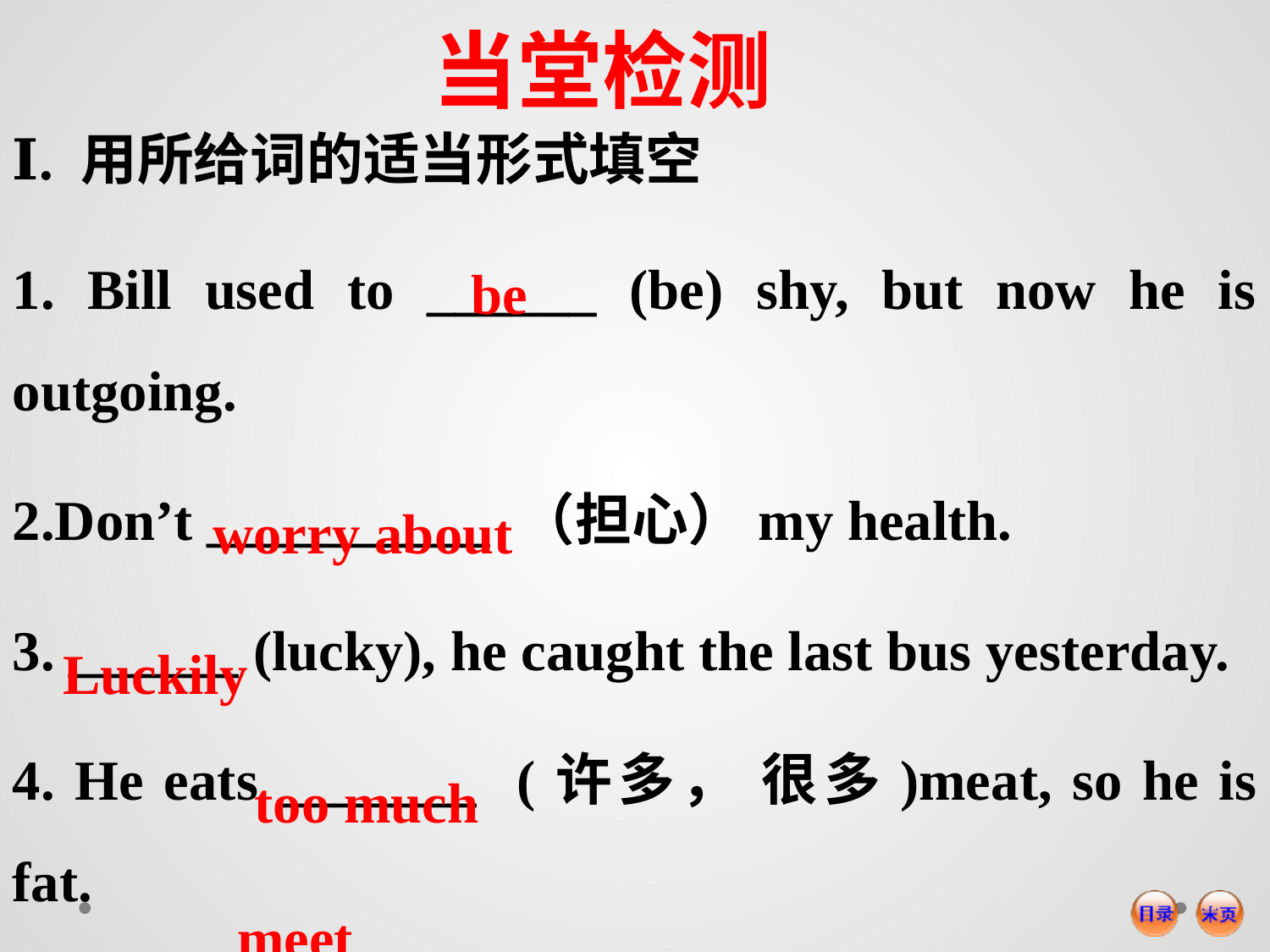

当堂检测
Ⅰ. 用所给词的适当形式填空
1. Bill used to ______ (be) shy, but now he is outgoing.
2.Don’t __________ （担心）my health.
3. ______ (lucky), he caught the last bus yesterday.
4. He eats _______  (许多， 很多)meat, so he is fat.
5. Let’s ______ (meet) tomorrow at six.
be
worry about
Luckily

too much
meet